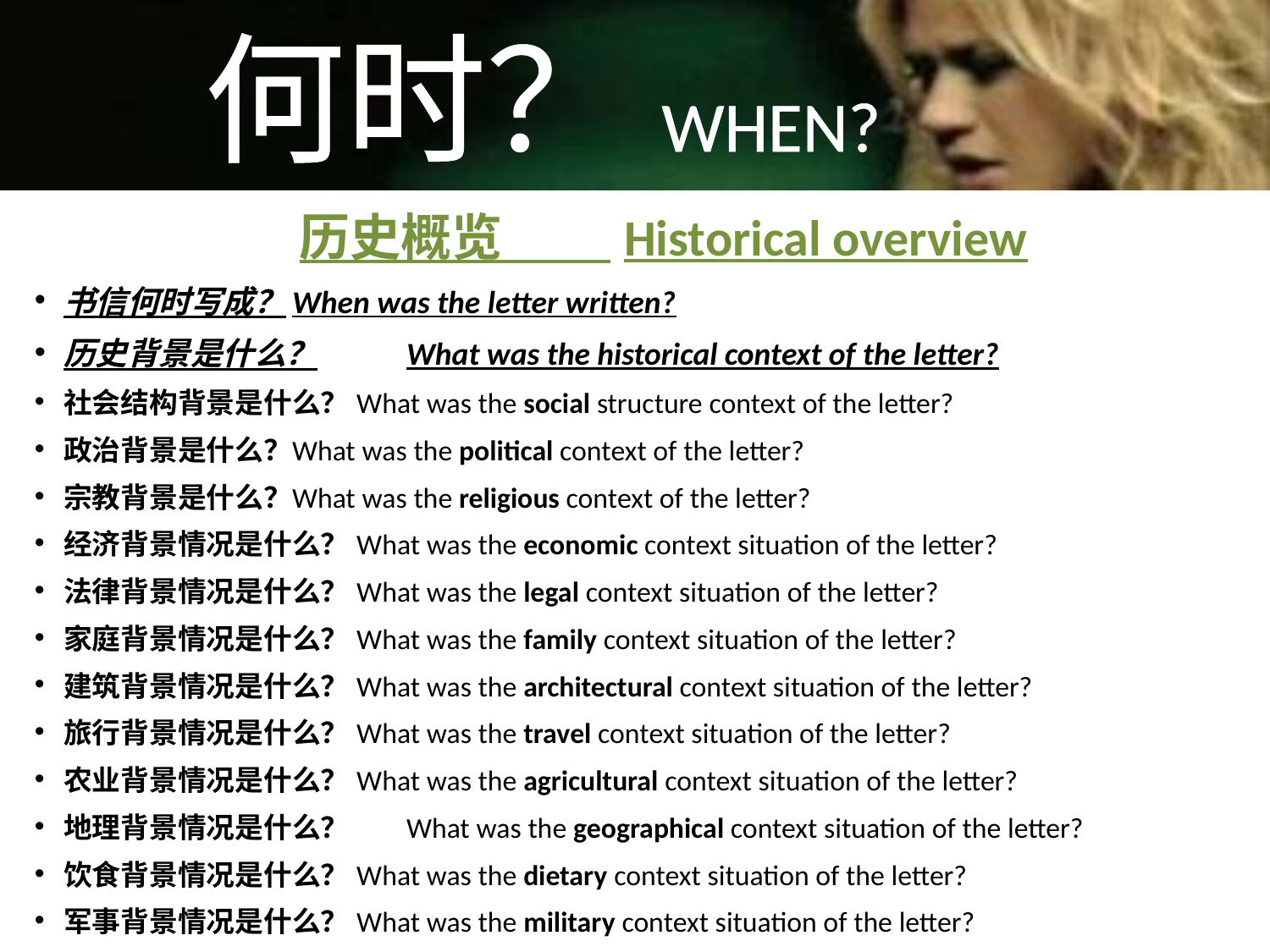

何时？WHEN?
#
历史概览　     Historical overview
书信何时写成？	When was the letter written?
历史背景是什么？	What was the historical context of the letter?
社会结构背景是什么？What was the social structure context of the letter?
政治背景是什么？	What was the political context of the letter?
宗教背景是什么？	What was the religious context of the letter?
经济背景情况是什么？What was the economic context situation of the letter?
法律背景情况是什么？What was the legal context situation of the letter?
家庭背景情况是什么？What was the family context situation of the letter?
建筑背景情况是什么？What was the architectural context situation of the letter?
旅行背景情况是什么？What was the travel context situation of the letter?
农业背景情况是什么？What was the agricultural context situation of the letter?
地理背景情况是什么？	What was the geographical context situation of the letter?
饮食背景情况是什么？What was the dietary context situation of the letter?
军事背景情况是什么？What was the military context situation of the letter?